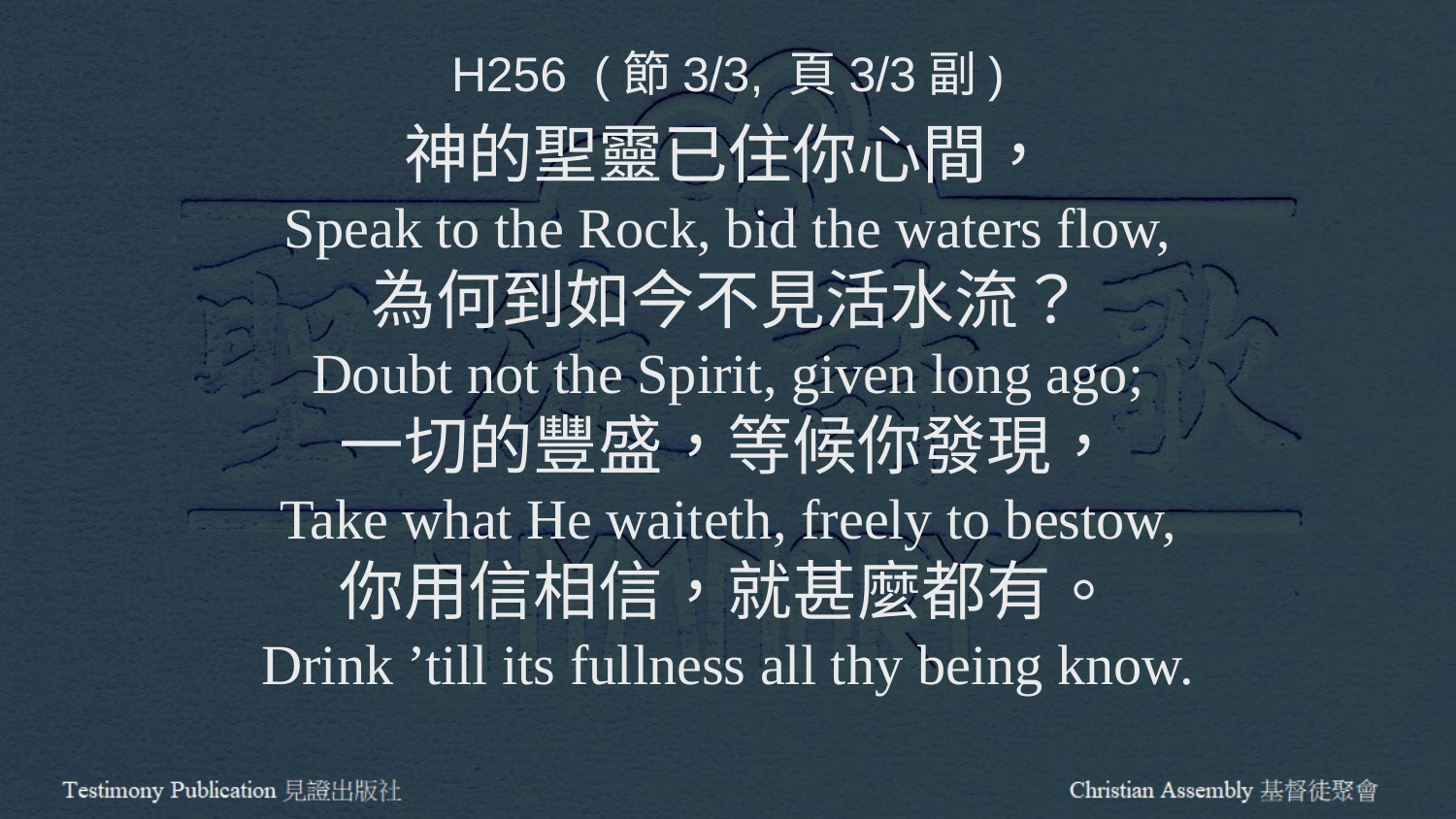

H256  (節3/3, 頁3/3副)
神的聖靈已住你心間，
Speak to the Rock, bid the waters flow,
為何到如今不見活水流？
Doubt not the Spirit, given long ago;
一切的豐盛，等候你發現，
Take what He waiteth, freely to bestow,
你用信相信，就甚麼都有。
Drink ’till its fullness all thy being know.